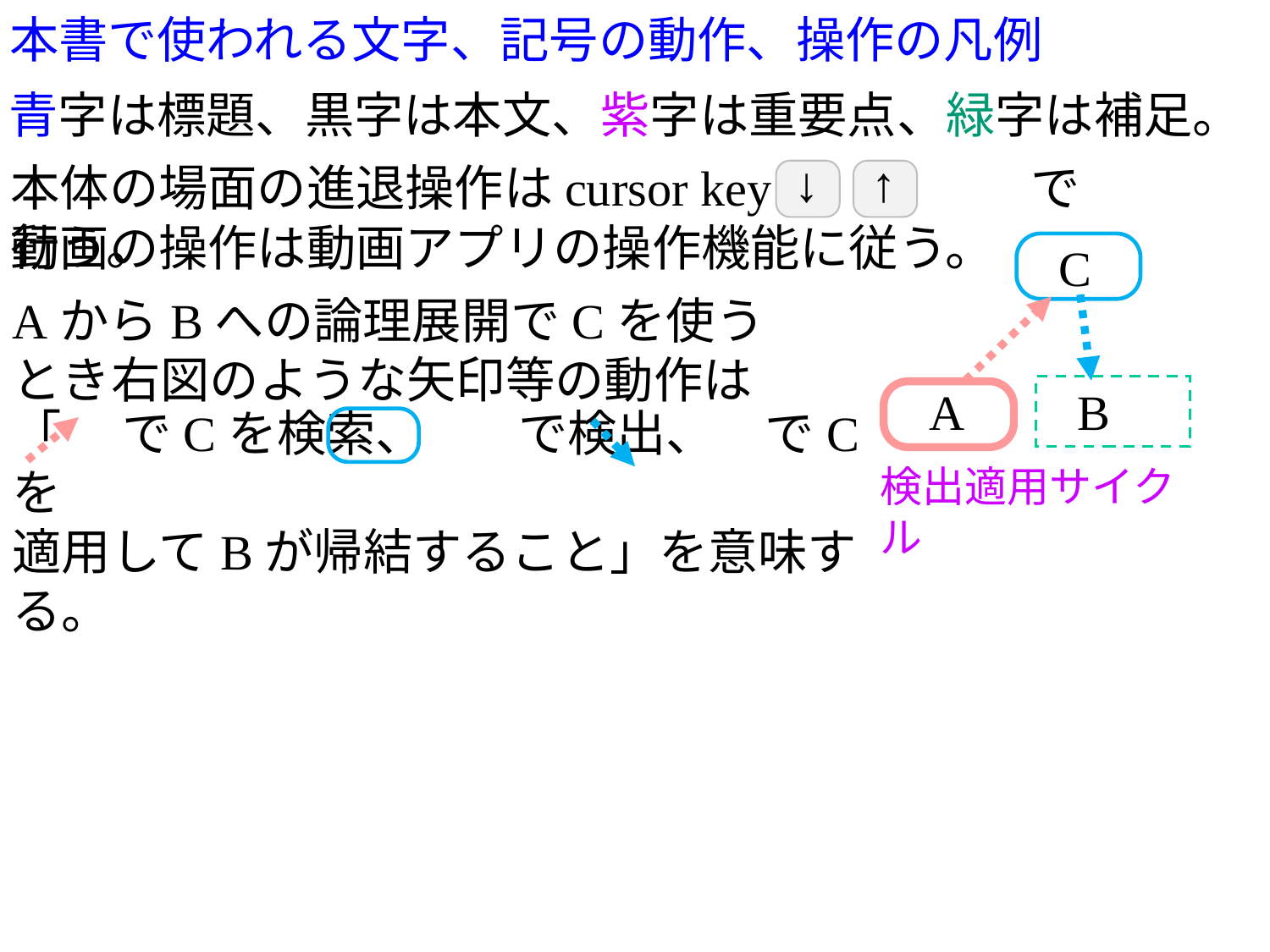

# 本書で使われる文字、記号の動作、操作の凡例
青字は標題、黒字は本文、紫字は重要点、緑字は補足。
↑
↓

本体の場面の進退操作はcursor key　　　　　で行う。
動画の操作は動画アプリの操作機能に従う。
C

AからBへの論理展開でCを使うとき右図のような矢印等の動作は

A
B

「　 でCを検索、　    で検出、　でCを
適用してBが帰結すること」を意味する。

検出適用サイクル